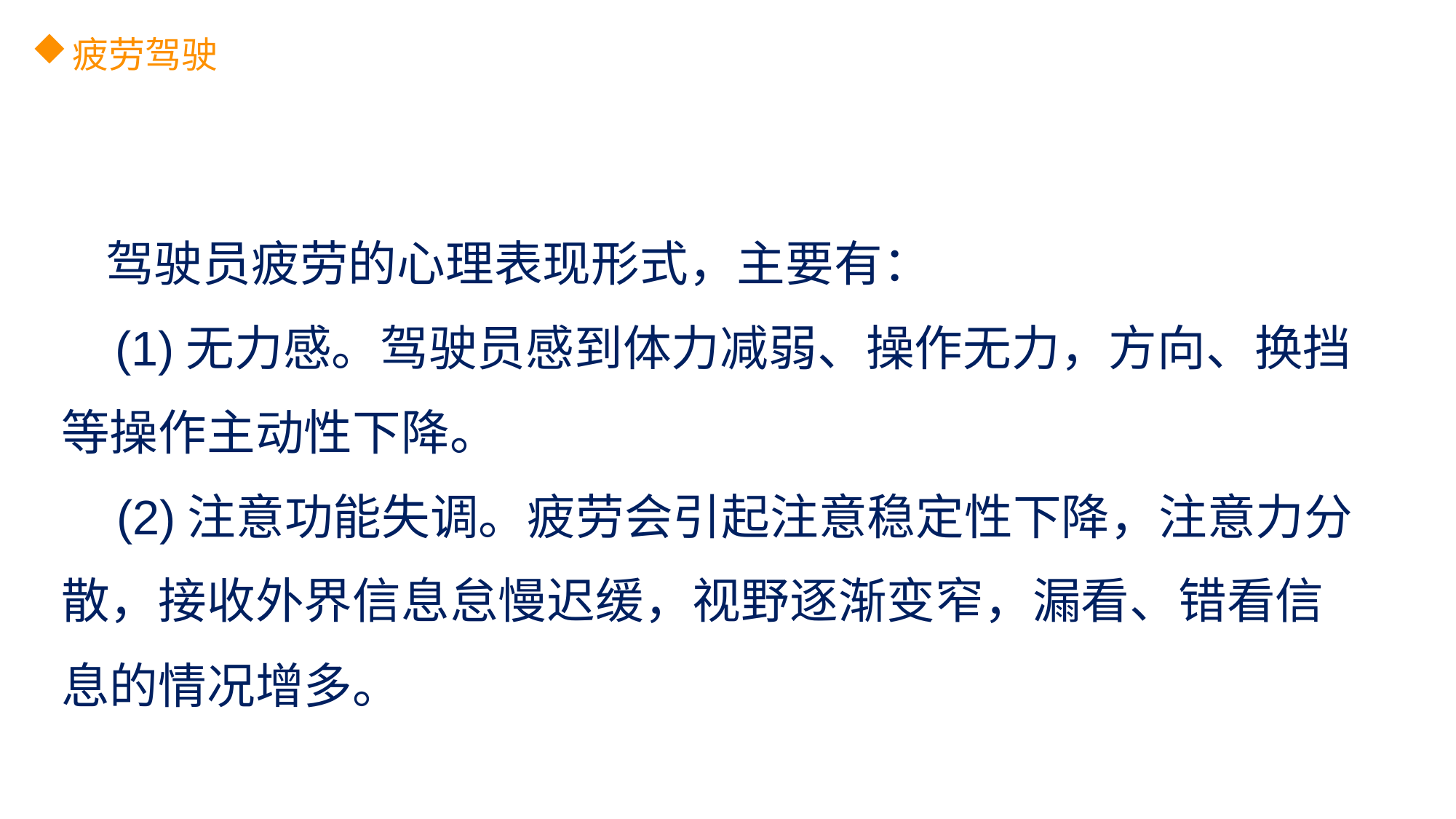

疲劳驾驶
   驾驶员疲劳的心理表现形式，主要有：
    (1)无力感。驾驶员感到体力减弱、操作无力，方向、换挡等操作主动性下降。
    (2)注意功能失调。疲劳会引起注意稳定性下降，注意力分散，接收外界信息怠慢迟缓，视野逐渐变窄，漏看、错看信息的情况增多。